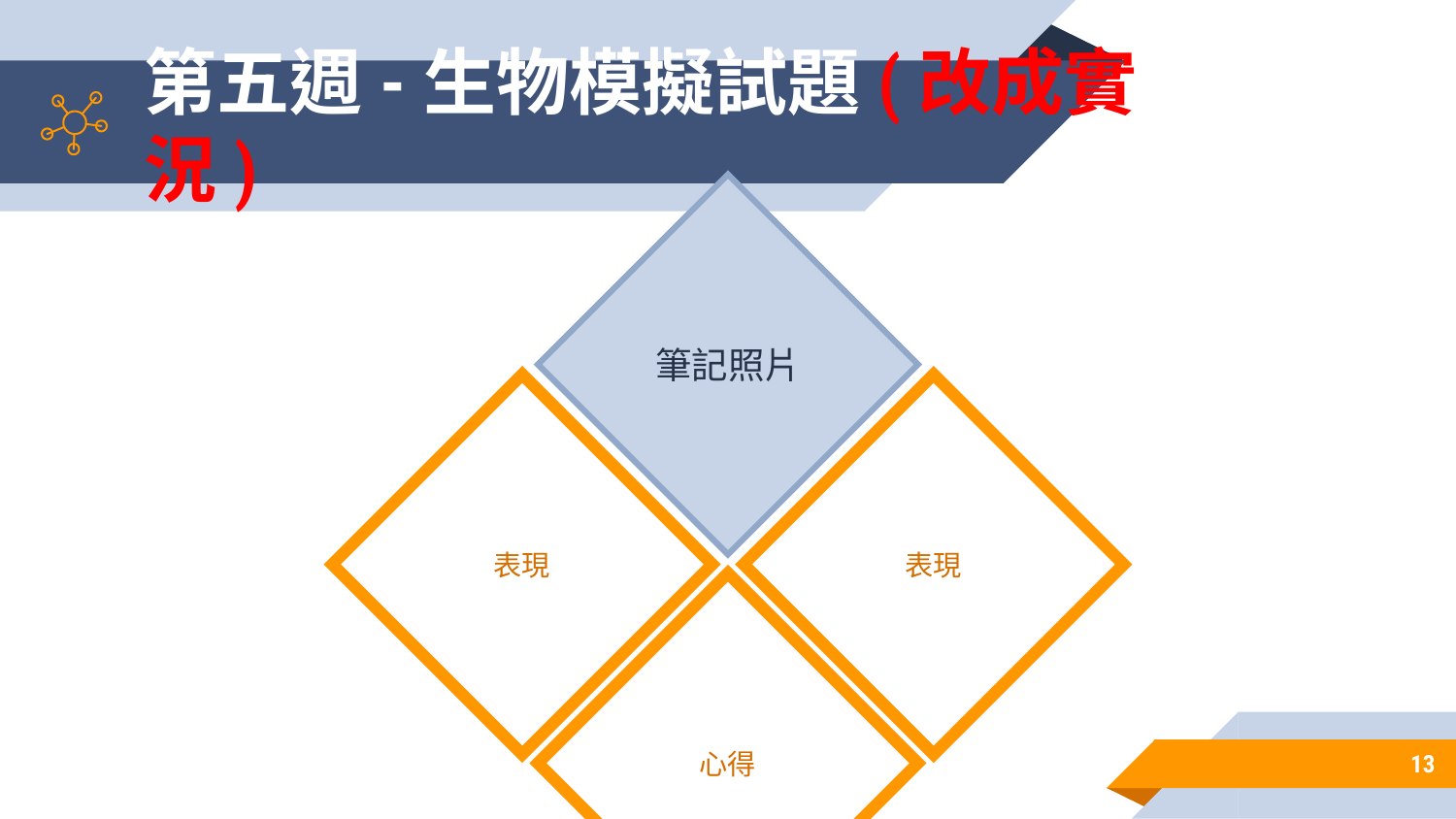

# 第五週-生物模擬試題(改成實況)

筆記照片
表現
表現
心得
13